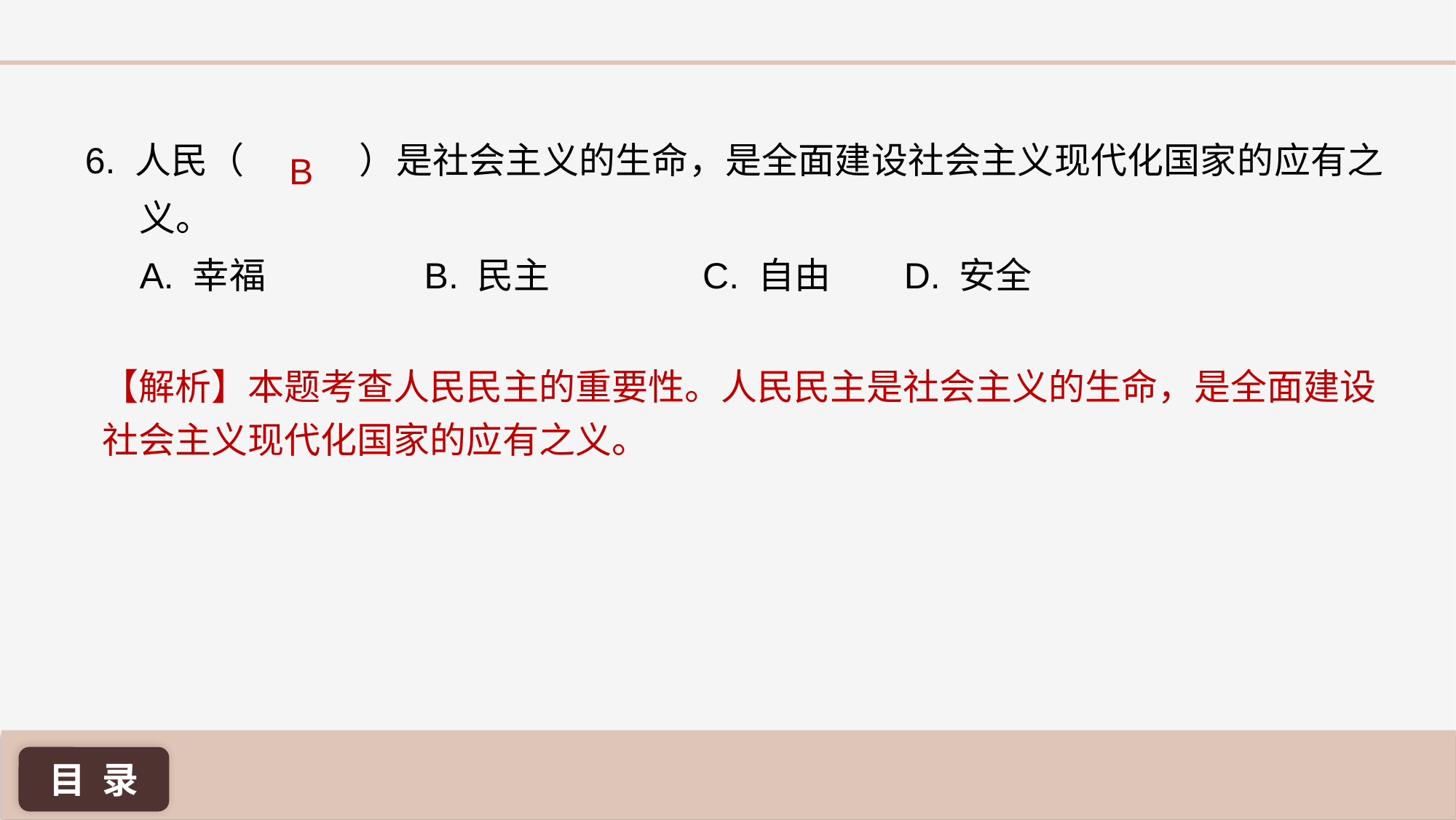

6. 人民（ 	）是社会主义的生命，是全面建设社会主义现代化国家的应有之义。
A. 幸福  	       B. 民主		 C. 自由   	D. 安全
B
【解析】本题考查人民民主的重要性。人民民主是社会主义的生命，是全面建设社会主义现代化国家的应有之义。